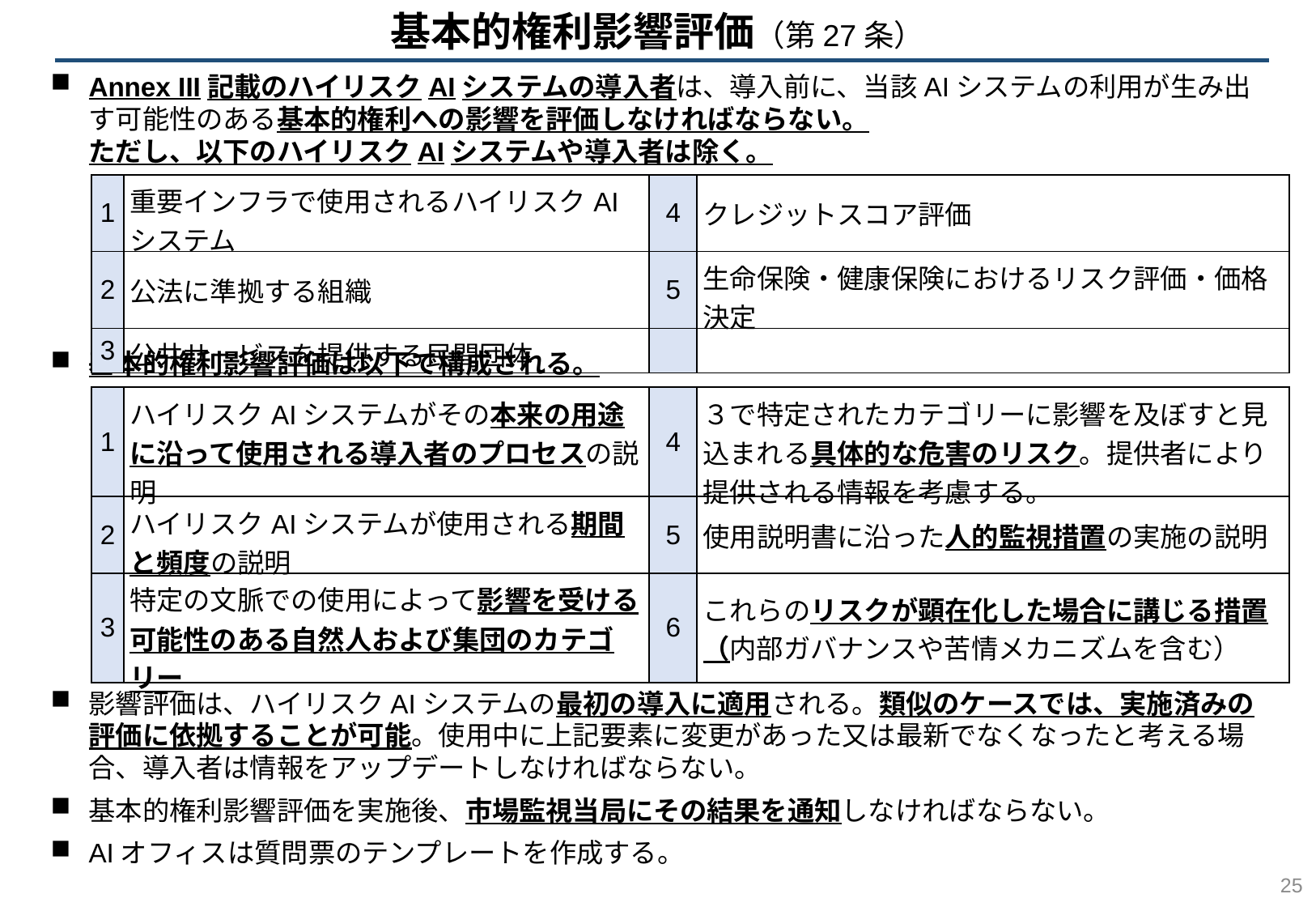

基本的権利影響評価（第27条）
Annex III記載のハイリスクAIシステムの導入者は、導入前に、当該AIシステムの利用が生み出す可能性のある基本的権利への影響を評価しなければならない。
ただし、以下のハイリスクAIシステムや導入者は除く。

基本的権利影響評価は以下で構成される。

影響評価は、ハイリスクAIシステムの最初の導入に適用される。類似のケースでは、実施済みの評価に依拠することが可能。使用中に上記要素に変更があった又は最新でなくなったと考える場合、導入者は情報をアップデートしなければならない。
基本的権利影響評価を実施後、市場監視当局にその結果を通知しなければならない。
AIオフィスは質問票のテンプレートを作成する。
| 1 | 重要インフラで使用されるハイリスクAIシステム | 4 | クレジットスコア評価 |
| --- | --- | --- | --- |
| 2 | 公法に準拠する組織 | 5 | 生命保険・健康保険におけるリスク評価・価格決定 |
| 3 | 公共サービスを提供する民間団体 |  |  |
| 1 | ハイリスクAIシステムがその本来の用途に沿って使用される導入者のプロセスの説明 | 4 | ３で特定されたカテゴリーに影響を及ぼすと見込まれる具体的な危害のリスク。提供者により提供される情報を考慮する。 |
| --- | --- | --- | --- |
| 2 | ハイリスクAIシステムが使用される期間と頻度の説明 | 5 | 使用説明書に沿った人的監視措置の実施の説明 |
| 3 | 特定の文脈での使用によって影響を受ける可能性のある自然人および集団のカテゴリー | 6 | これらのリスクが顕在化した場合に講じる措置（内部ガバナンスや苦情メカニズムを含む） |
25